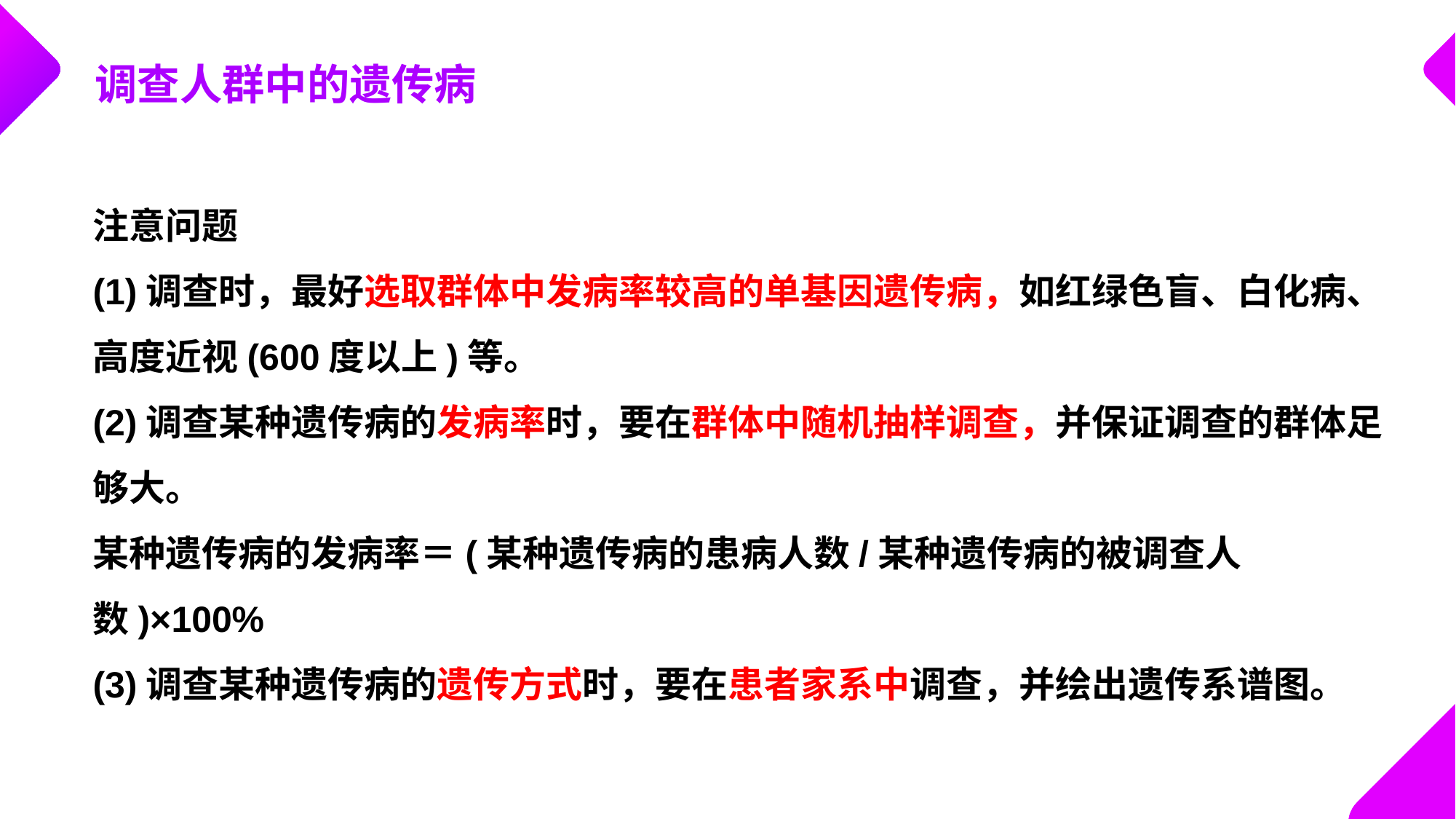

调查人群中的遗传病
注意问题
(1)调查时，最好选取群体中发病率较高的单基因遗传病，如红绿色盲、白化病、高度近视(600度以上)等。
(2)调查某种遗传病的发病率时，要在群体中随机抽样调查，并保证调查的群体足够大。
某种遗传病的发病率＝(某种遗传病的患病人数/某种遗传病的被调查人数)×100%
(3)调查某种遗传病的遗传方式时，要在患者家系中调查，并绘出遗传系谱图。